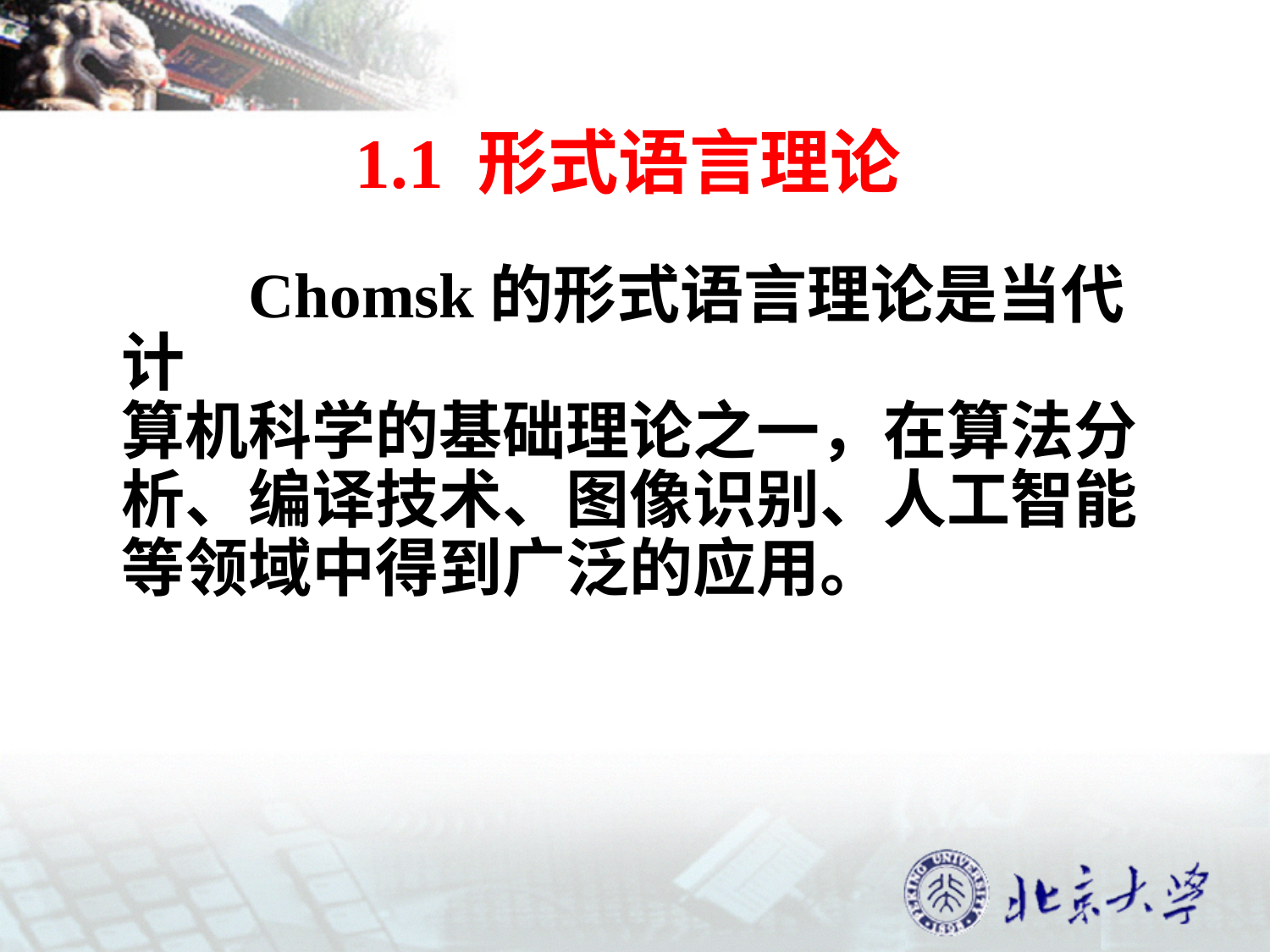

1.1 形式语言理论

        Chomsk的形式语言理论是当代计
算机科学的基础理论之一，在算法分
析、编译技术、图像识别、人工智能
等领域中得到广泛的应用。